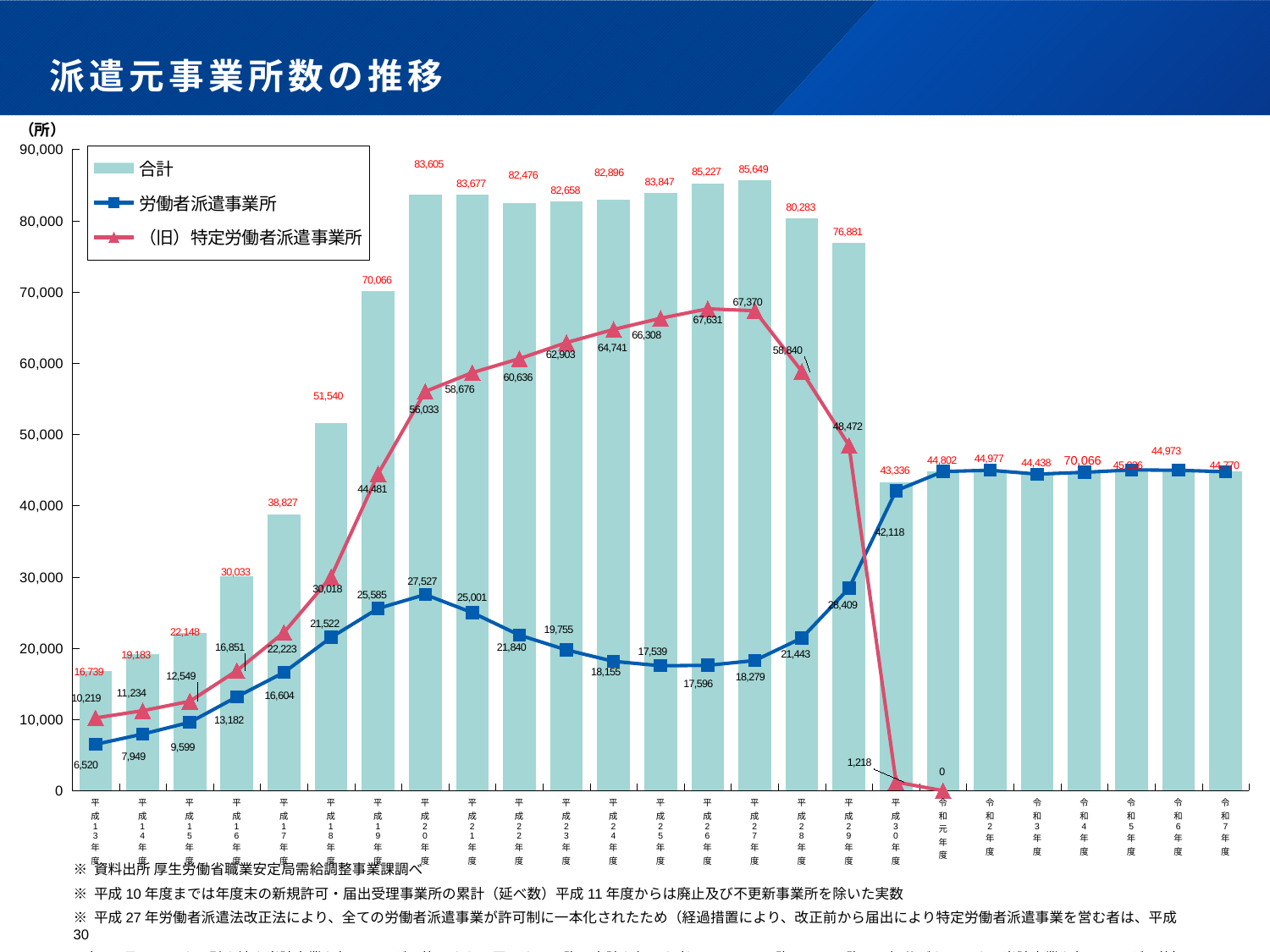

# 派遣元事業所数の推移

### Chart

| Category | 合計 | 労働者派遣事業所 | （旧）特定労働者派遣事業所 |
|---|---|---|---|
| 平成13年度 | 16739.0 | 6520.0 | 10219.0 |
| 平成14年度 | 19183.0 | 7949.0 | 11234.0 |
| 平成15年度 | 22148.0 | 9599.0 | 12549.0 |
| 平成16年度 | 30033.0 | 13182.0 | 16851.0 |
| 平成17年度 | 38827.0 | 16604.0 | 22223.0 |
| 平成18年度 | 51540.0 | 21522.0 | 30018.0 |
| 平成19年度 | 70066.0 | 25585.0 | 44481.0 |
| 平成20年度 | 83605.0 | 27527.0 | 56033.0 |
| 平成21年度 | 83677.0 | 25001.0 | 58676.0 |
| 平成22年度 | 82476.0 | 21840.0 | 60636.0 |
| 平成23年度 | 82658.0 | 19755.0 | 62903.0 |
| 平成24年度 | 82896.0 | 18155.0 | 64741.0 |
| 平成25年度 | 83847.0 | 17539.0 | 66308.0 |
| 平成26年度 | 85227.0 | 17596.0 | 67631.0 |
| 平成27年度 | 85649.0 | 18279.0 | 67370.0 |
| 平成28年度 | 80283.0 | 21443.0 | 58840.0 |
| 平成29年度 | 76881.0 | 28409.0 | 48472.0 |
| 平成30年度 | 43336.0 | 42118.0 | 1218.0 |
| 令和元年度 | 44802.0 | 44802.0 | 0.0 |
| 令和2年度 | 44977.0 | 44977.0 | None |
| 令和3年度 | 44438.0 | 44438.0 | None |
| 令和4年度 | 44690.0 | 44690.0 | None |
| 令和5年度 | 45026.0 | 45026.0 | None |
| 令和6年度 | 44973.0 | 44973.0 | None |
| 令和7年度 | 44770.0 | 44770.0 | None |
※ 資料出所 厚生労働省職業安定局需給調整事業課調べ
※ 平成10年度までは年度末の新規許可・届出受理事業所の累計（延べ数）平成11年度からは廃⽌及び不更新事業所を除いた実数
※ 平成27年労働者派遣法改正法により、全ての労働者派遣事業が許可制に⼀本化されたため（経過措置により、改正前から届出により特定労働者派遣事業を営む者は、平成 30
　年 9 月 29日 まで引き続き当該事業を⾏うことが可能。また、同⽇までに許可申請を⾏った者については、許可⼜は不許可の処分がある⽇まで当該事業を⾏うことが可能）。